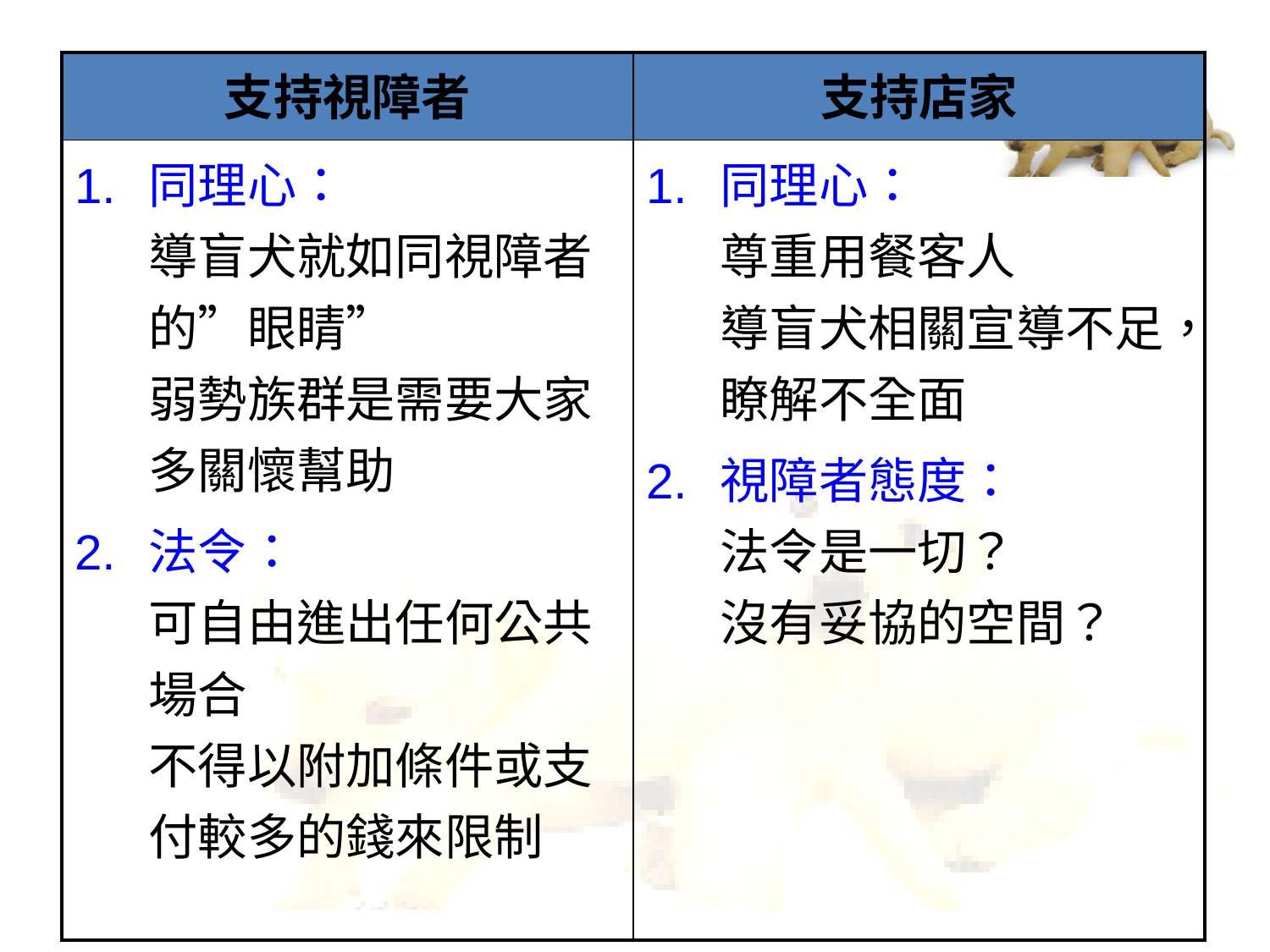

| 支持視障者 | 支持店家 |
| --- | --- |
| 同理心： 導盲犬就如同視障者的”眼睛” 弱勢族群是需要大家多關懷幫助 法令： 可自由進出任何公共場合 不得以附加條件或支付較多的錢來限制 | 同理心： 尊重用餐客人 導盲犬相關宣導不足，瞭解不全面 視障者態度： 法令是一切？ 沒有妥協的空間？ |